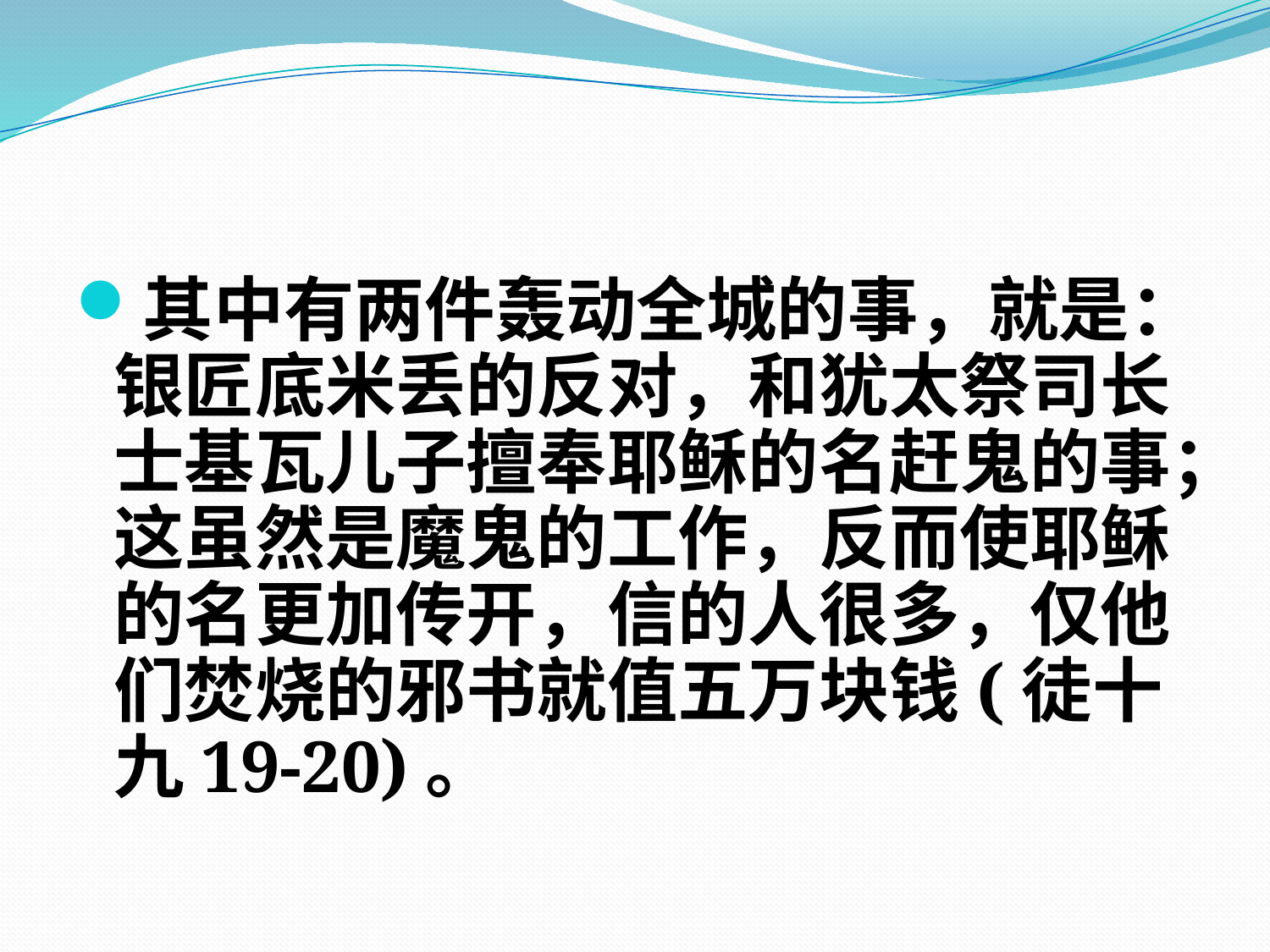

#
其中有两件轰动全城的事，就是：银匠底米丢的反对，和犹太祭司长士基瓦儿子擅奉耶稣的名赶鬼的事；这虽然是魔鬼的工作，反而使耶稣的名更加传开，信的人很多，仅他们焚烧的邪书就值五万块钱(徒十九19-20)。